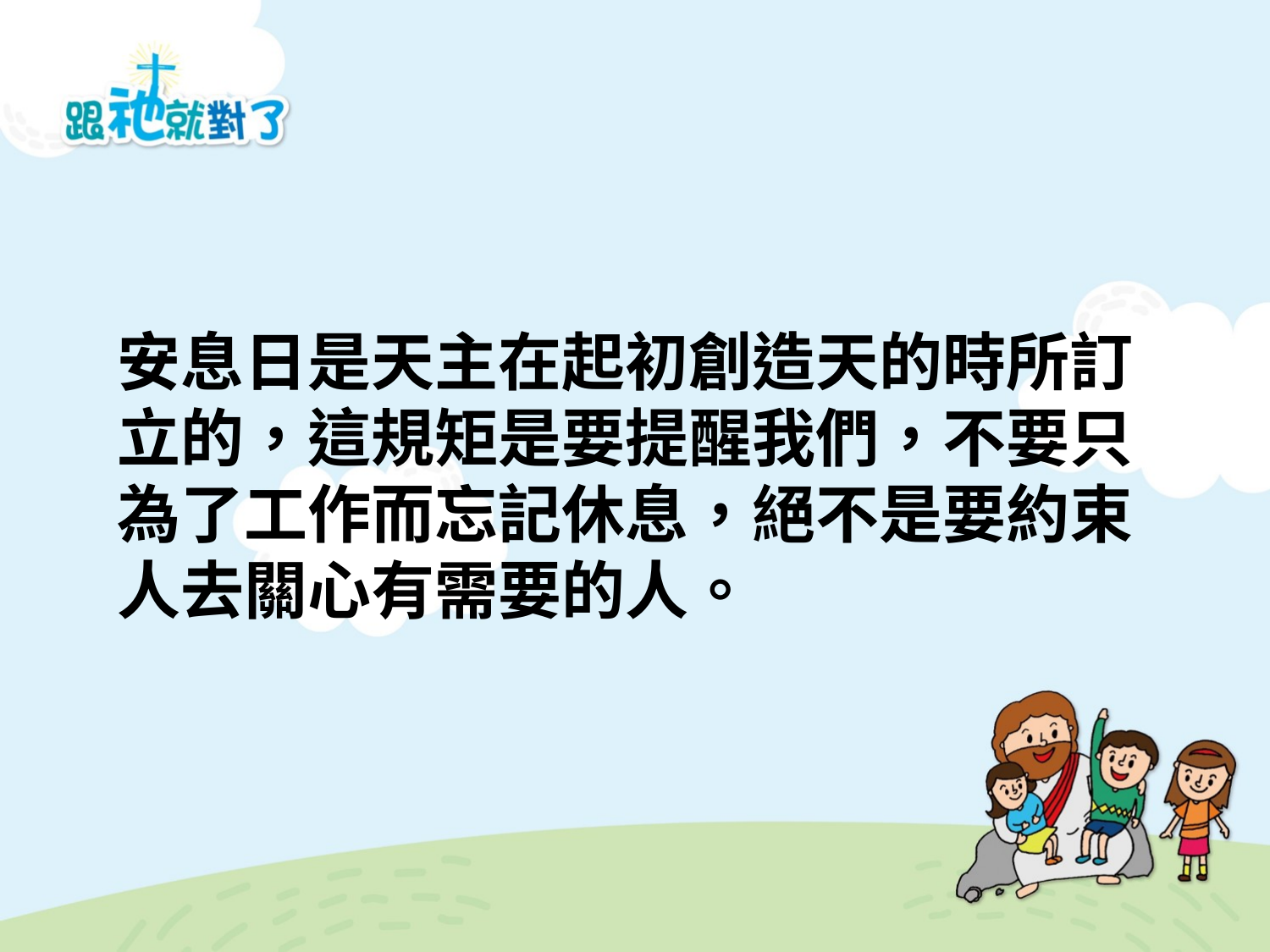

安息日是天主在起初創造天的時所訂立的，這規矩是要提醒我們，不要只為了工作而忘記休息，絕不是要約束人去關心有需要的人。